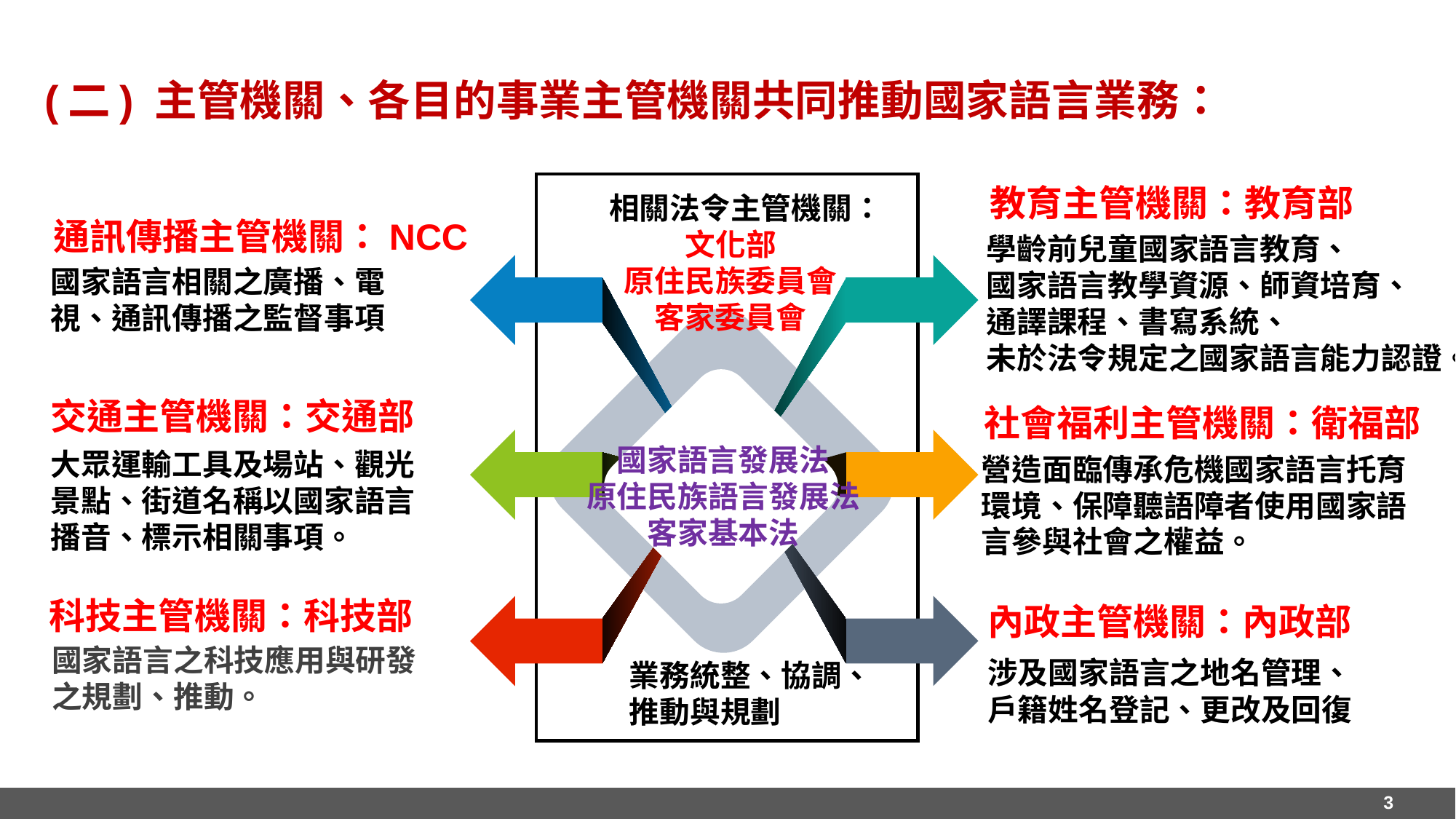

# (二) 主管機關、各目的事業主管機關共同推動國家語言業務：

教育主管機關：教育部
.
相關法令主管機關：
文化部
原住民族委員會
客家委員會
通訊傳播主管機關：NCC

學齡前兒童國家語言教育、
國家語言教學資源、師資培育、
通譯課程、書寫系統、
未於法令規定之國家語言能力認證。

國家語言相關之廣播、電視、通訊傳播之監督事項

交通主管機關：交通部
大眾運輸工具及場站、觀光景點、街道名稱以國家語言播音、標示相關事項。
社會福利主管機關：衛福部
.

國家語言發展法
原住民族語言發展法
客家基本法
營造面臨傳承危機國家語言托育環境、保障聽語障者使用國家語言參與社會之權益。

科技主管機關：科技部
國家語言之科技應用與研發之規劃、推動。
內政主管機關：內政部
涉及國家語言之地名管理、戶籍姓名登記、更改及回復
業務統整、協調、
推動與規劃
3